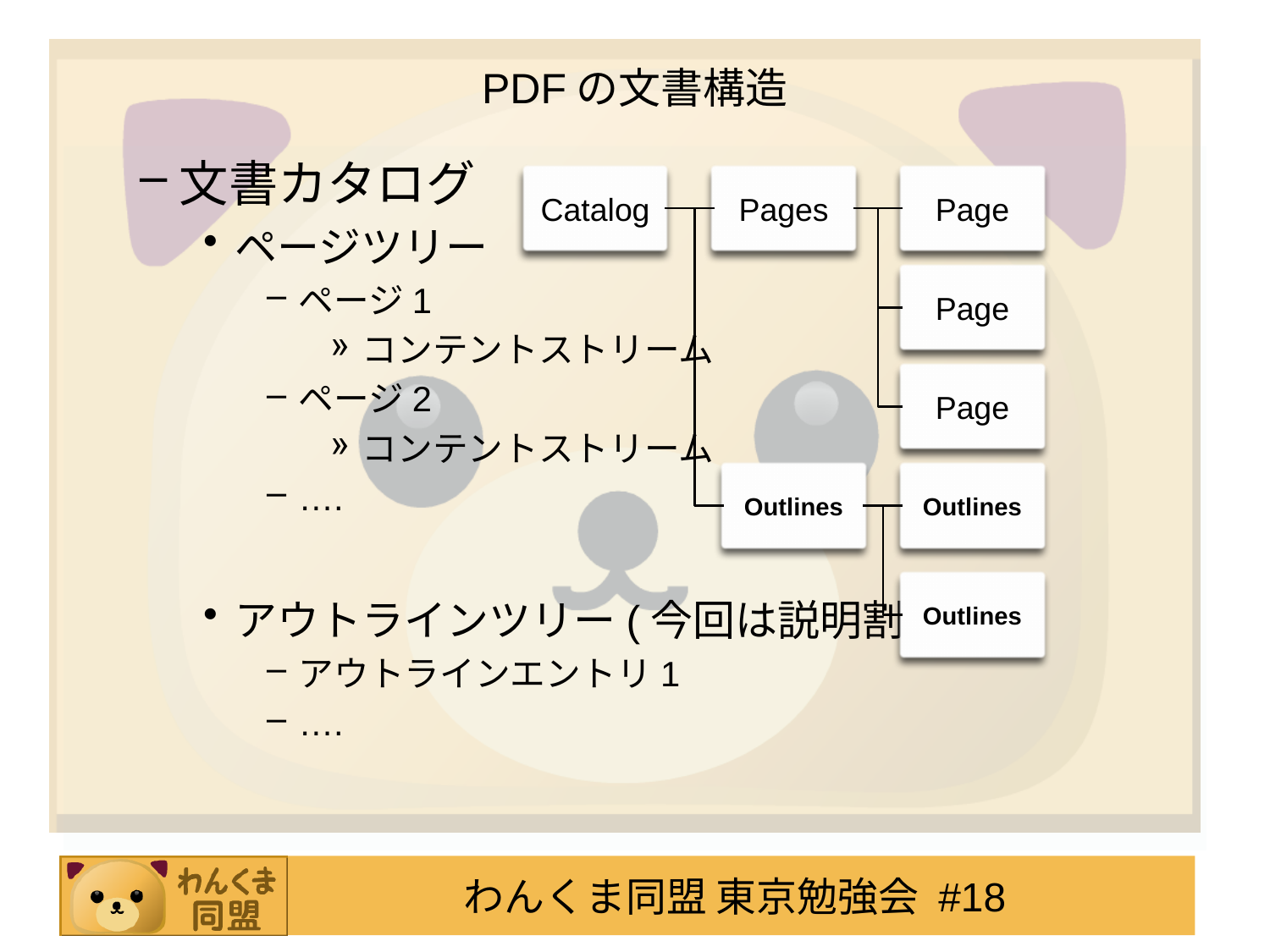

# PDFの文書構造
文書カタログ
ページツリー
ページ1
コンテントストリーム
ページ2
コンテントストリーム
….

アウトラインツリー(今回は説明割愛)
アウトラインエントリ1
….
Catalog
Pages
Page
Page
Page
Outlines
Outlines
Outlines